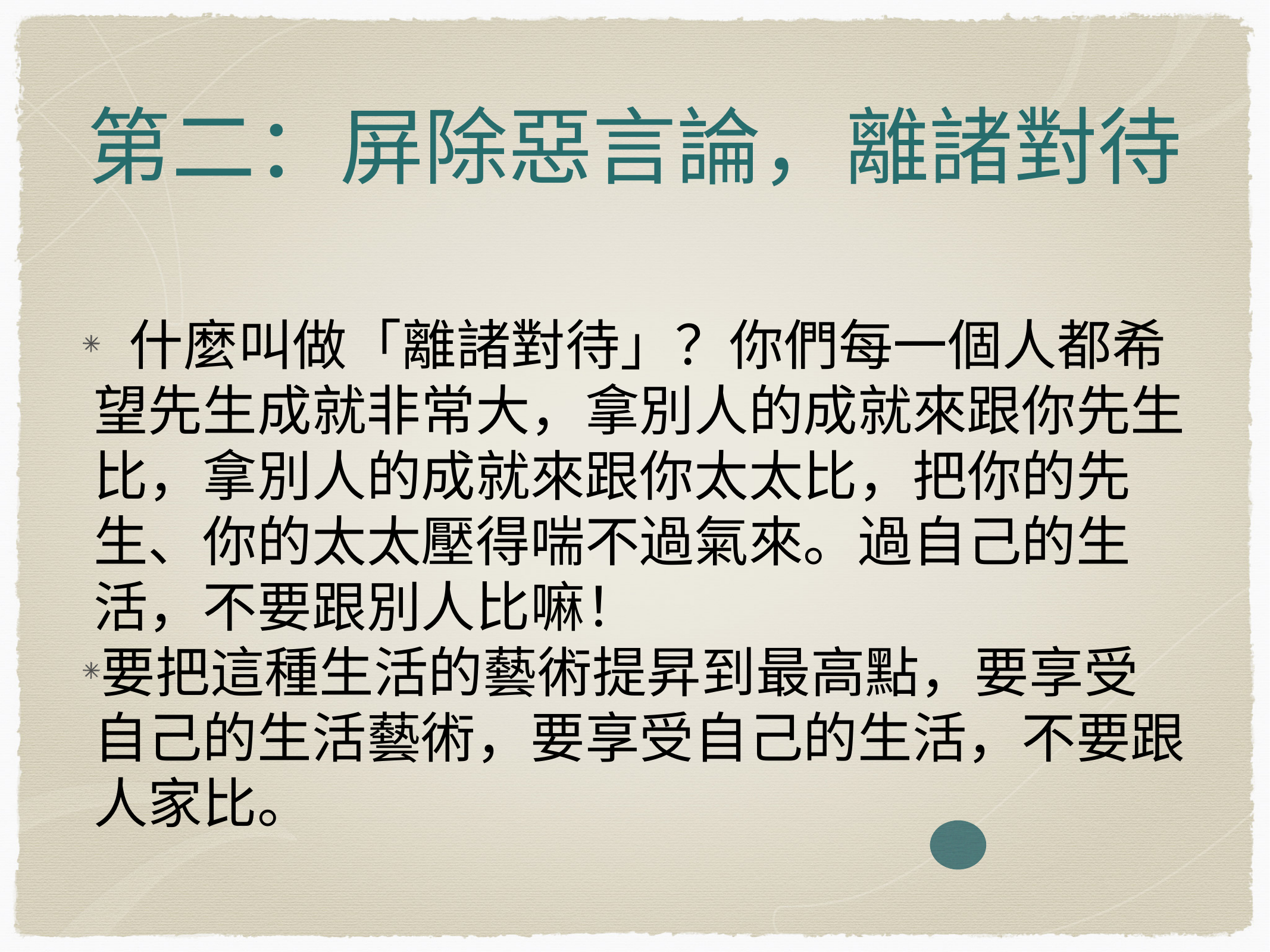

第二：屏除惡言論，離諸對待
 什麼叫做「離諸對待」？你們每一個人都希望先生成就非常大，拿別人的成就來跟你先生比，拿別人的成就來跟你太太比，把你的先生、你的太太壓得喘不過氣來。過自己的生活，不要跟別人比嘛！
要把這種生活的藝術提昇到最高點，要享受自己的生活藝術，要享受自己的生活，不要跟人家比。